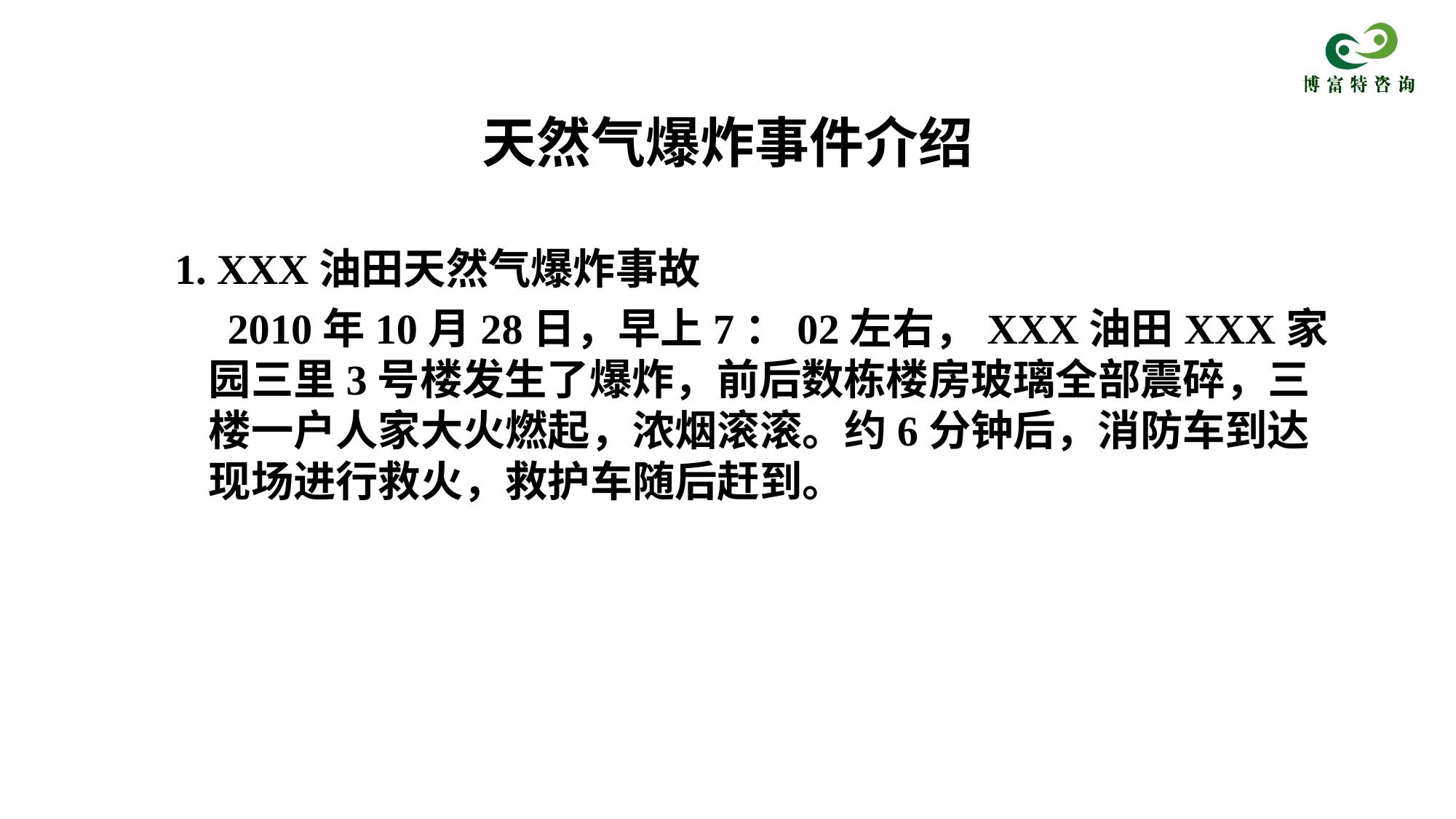

# 天然气爆炸事件介绍
1. XXX油田天然气爆炸事故
     2010年10月28日，早上7：02左右，XXX油田XXX家园三里3号楼发生了爆炸，前后数栋楼房玻璃全部震碎，三楼一户人家大火燃起，浓烟滚滚。约6分钟后，消防车到达现场进行救火，救护车随后赶到。